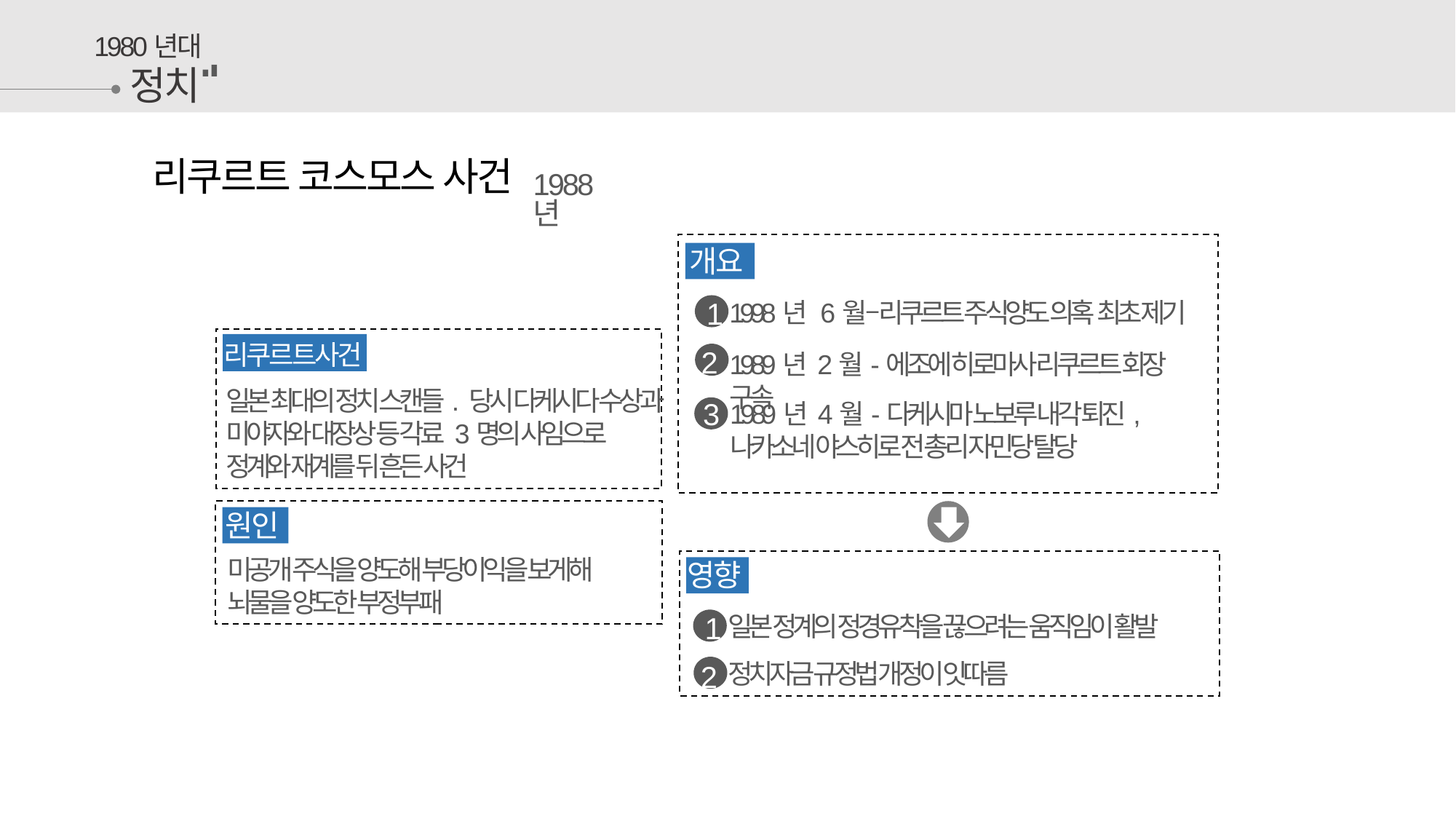

1980년대

정치
 리쿠르트 코스모스 사건
1988년

개요
1
1998년  6월 – 리쿠르트 주식양도 의혹  최초 제기

2
1989년 2월-에조에 히로마사 리쿠르트 회장 구속

1989년 4월-다케시마 노보루 내각 퇴진, 나카소네 야스히로 전 총리 자민당 탈당
3

결과
1

리쿠르트사건
일본 최대의 정치 스캔들. 당시 다케시다 수상과 미야자와 대장상 등 각료 3명의 사임으로 정계와 재계를 뒤 흔든 사건

원인
미공개 주식을 양도해 부당이익을 보게해 뇌물을 양도한 부정부패

영향
일본 정계의 정경유착을 끊으려는 움직임이 활발
1

정치자금 규정법 개정이 잇따름
2